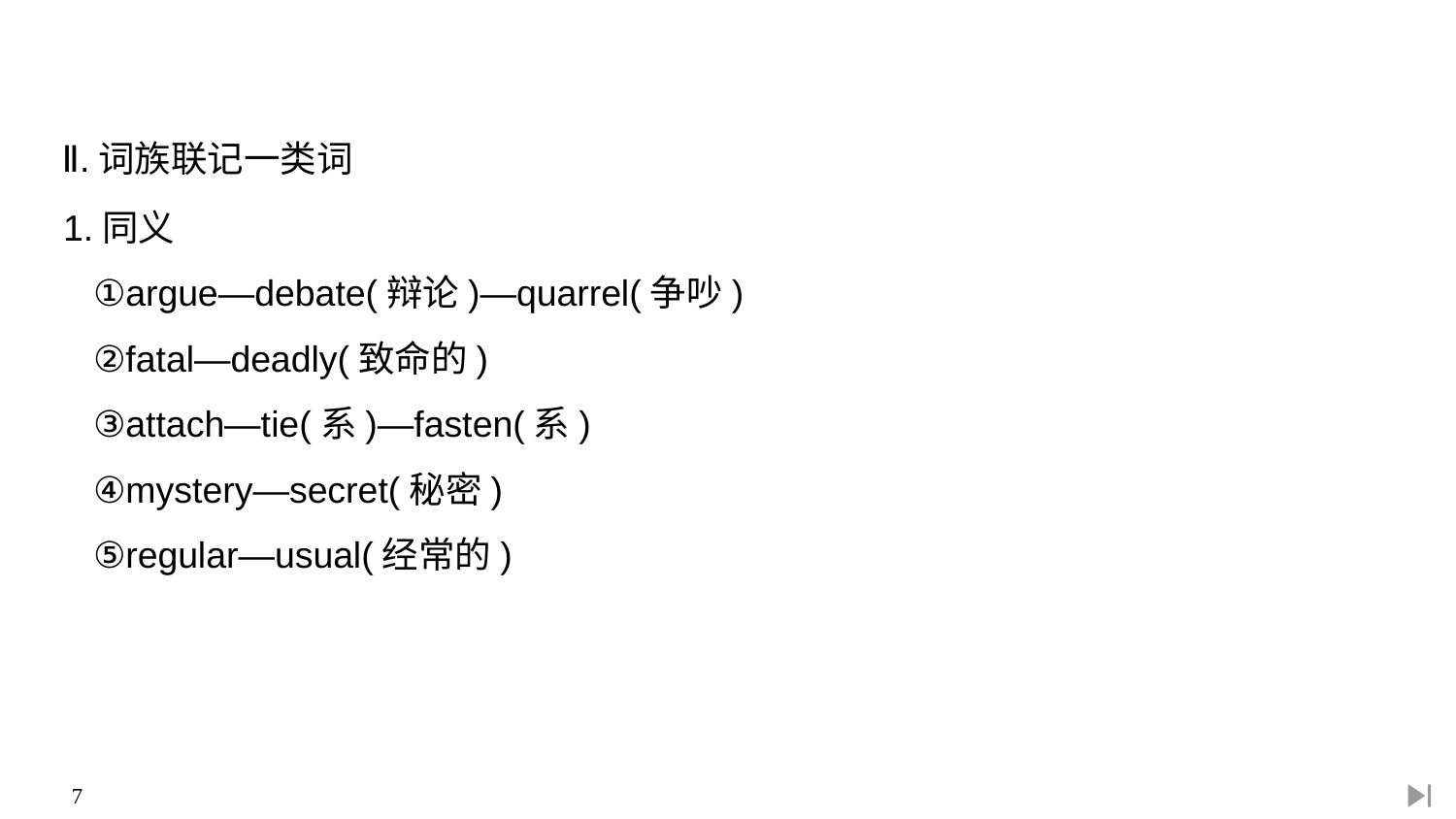

Ⅱ.词族联记一类词
1.同义
	①argue—debate(辩论)—quarrel(争吵)
	②fatal—deadly(致命的)
	③attach—tie(系)—fasten(系)
	④mystery—secret(秘密)
	⑤regular—usual(经常的)